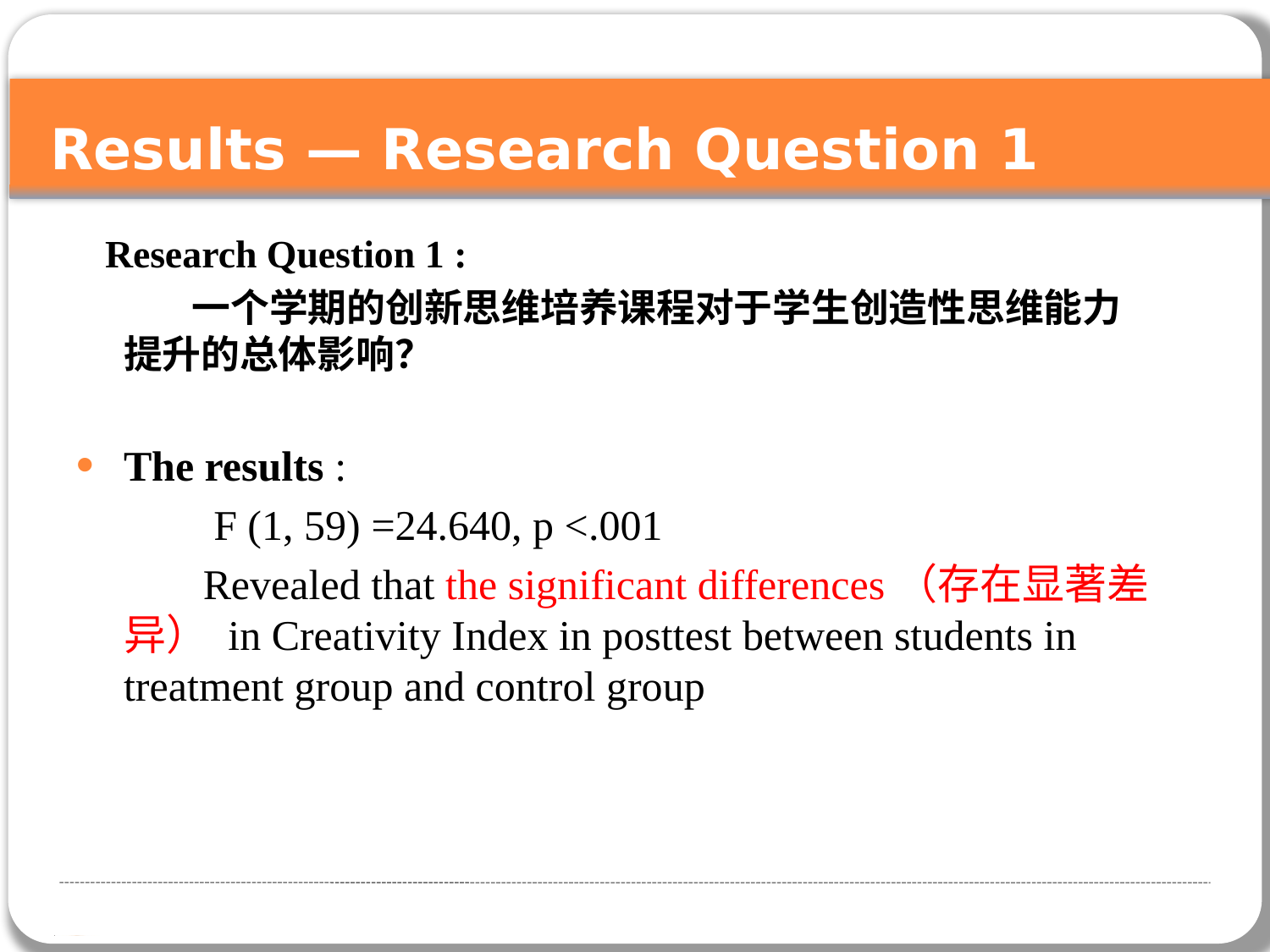

Results — Research Question 1

   Research Question 1 :
            一个学期的创新思维培养课程对于学生创造性思维能力提升的总体影响？

The results :
             F (1, 59) =24.640, p <.001
            Revealed that the significant differences（存在显著差异） in Creativity Index in posttest between students in treatment group and control group